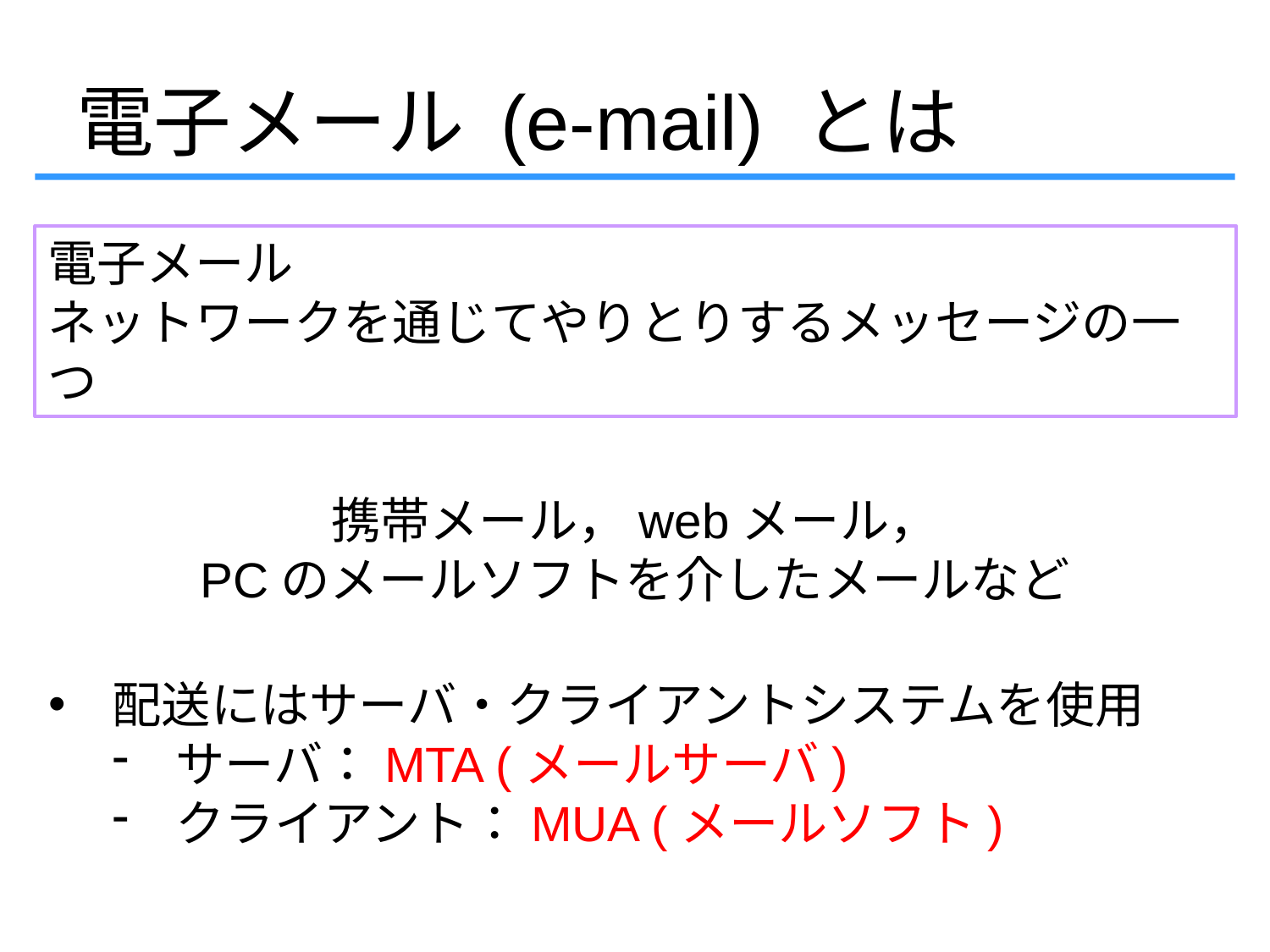

電子メール (e-mail) とは

電子メール
ネットワークを通じてやりとりするメッセージの一つ
携帯メール，webメール，
PCのメールソフトを介したメールなど
配送にはサーバ・クライアントシステムを使用
サーバ：MTA (メールサーバ)
クライアント：MUA (メールソフト)